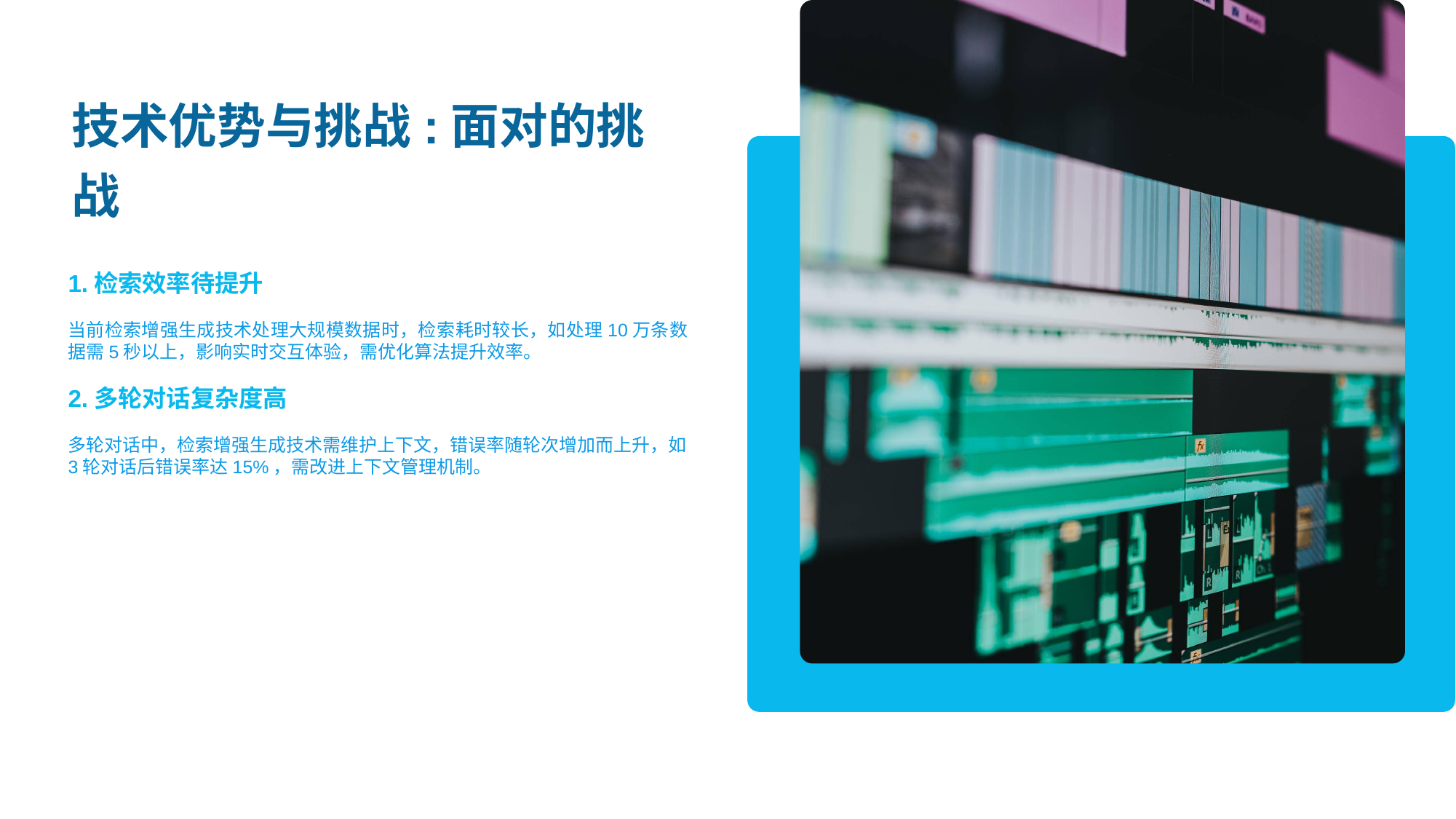

技术优势与挑战:面对的挑战

1.检索效率待提升
当前检索增强生成技术处理大规模数据时，检索耗时较长，如处理10万条数据需5秒以上，影响实时交互体验，需优化算法提升效率。
2.多轮对话复杂度高
多轮对话中，检索增强生成技术需维护上下文，错误率随轮次增加而上升，如3轮对话后错误率达15%，需改进上下文管理机制。